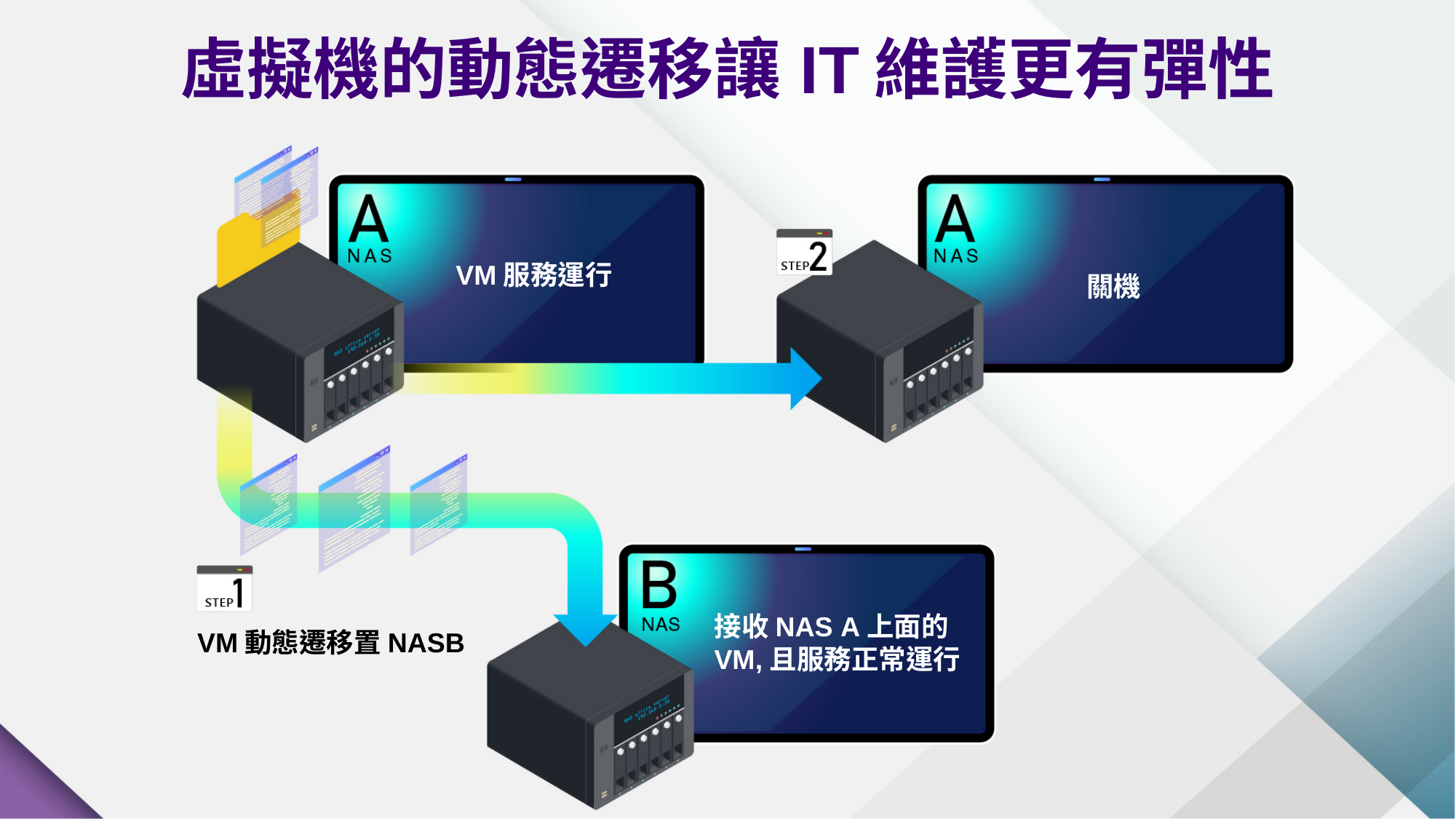

虛擬機的動態遷移讓IT維護更有彈性
VM服務運行
關機
接收NAS A上面的VM,且服務正常運行
VM動態遷移置NASB